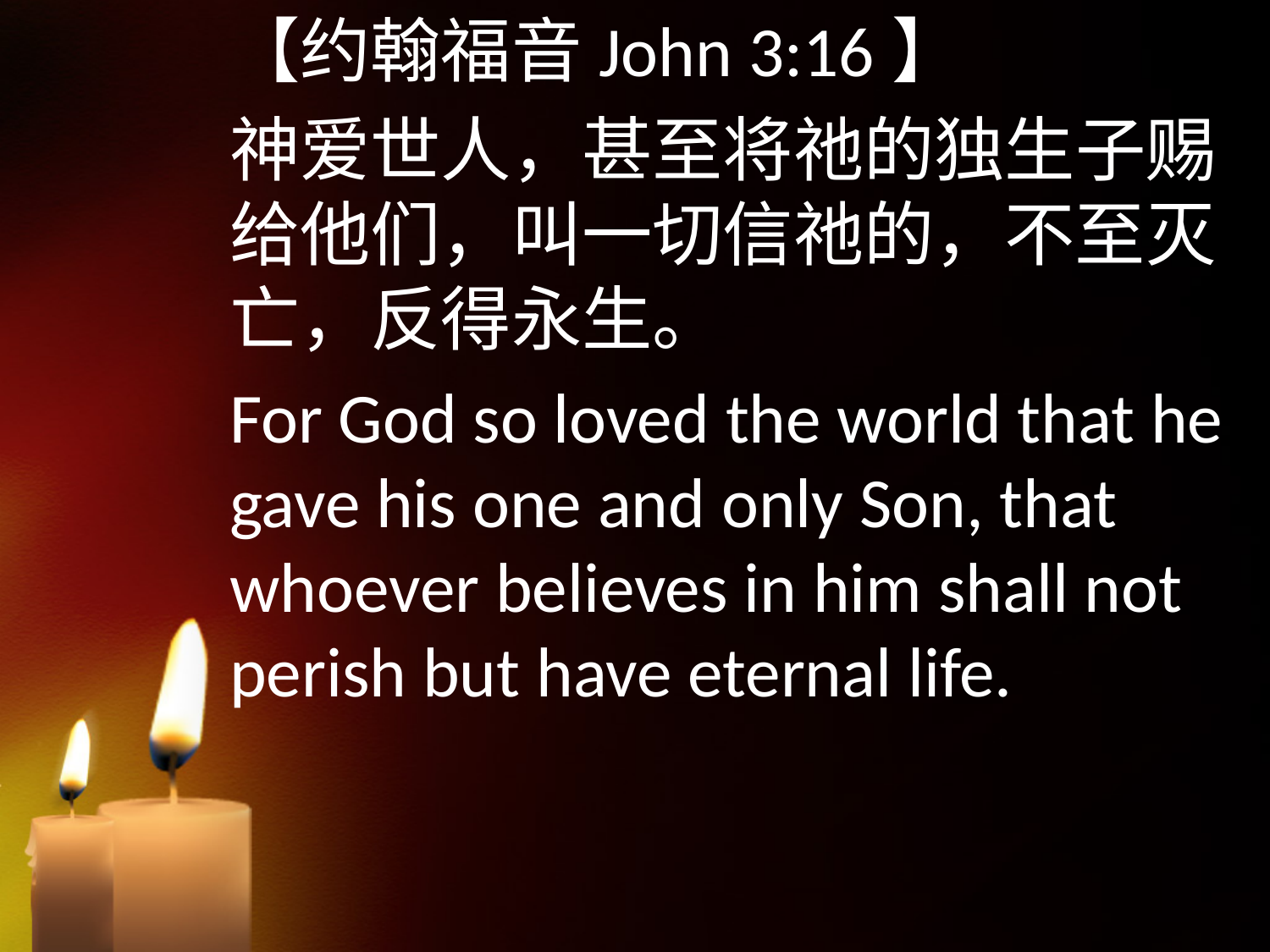

【约翰福音John 3:16】
神爱世人，甚至将祂的独生子赐给他们，叫一切信祂的，不至灭亡，反得永生。
For God so loved the world that he gave his one and only Son, that whoever believes in him shall not perish but have eternal life.